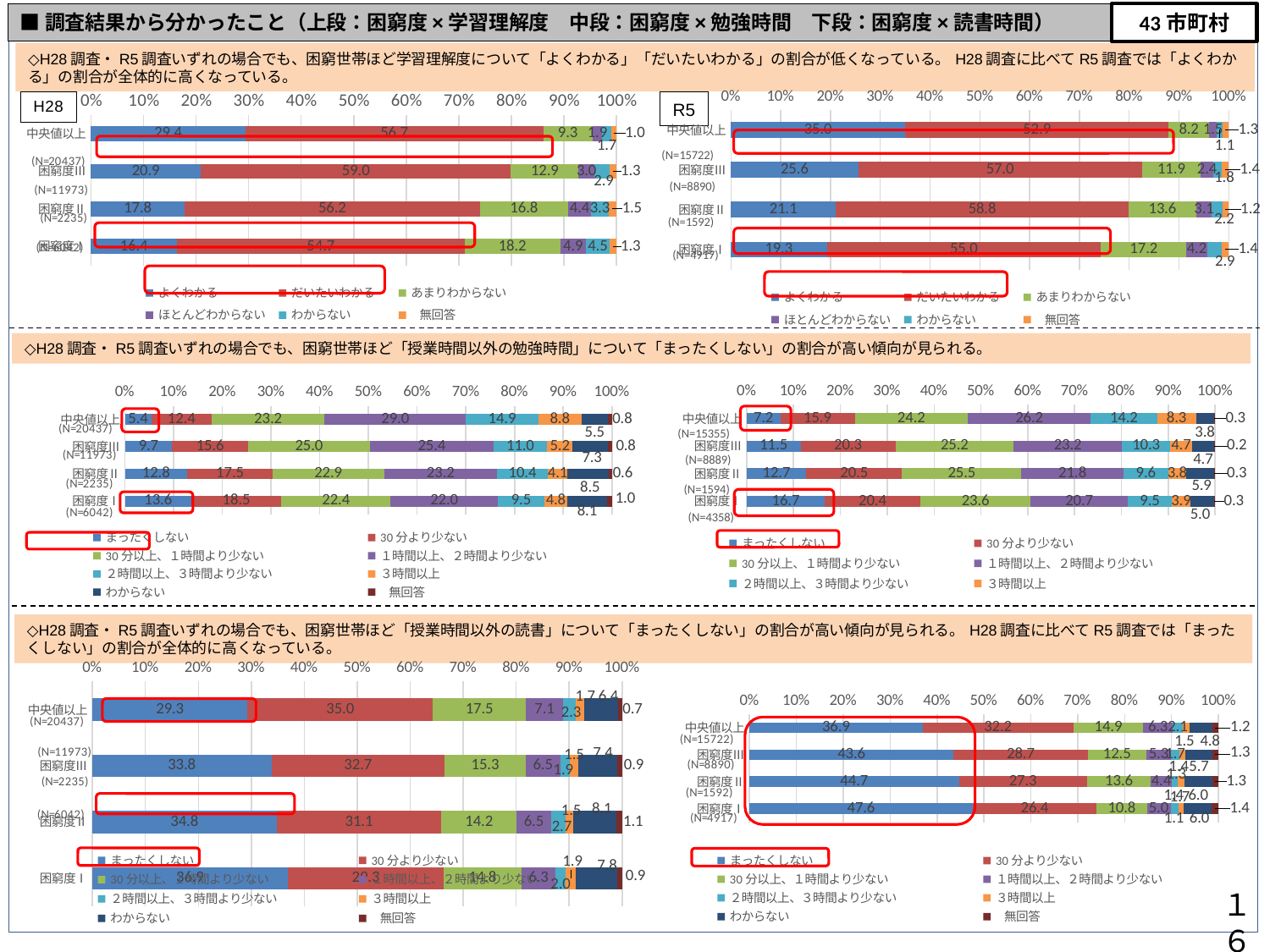

43市町村
■調査結果から分かったこと（上段：困窮度×学習理解度　中段：困窮度×勉強時間　下段：困窮度×読書時間）

◇H28調査・R5調査いずれの場合でも、困窮世帯ほど学習理解度について「よくわかる」「だいたいわかる」の割合が低くなっている。H28調査に比べてR5調査では「よくわかる」の割合が全体的に高くなっている。

### Chart

| Category | よくわかる           | だいたいわかる       | あまりわからない     | ほとんどわからない   | わからない           |   無回答             |
|---|---|---|---|---|---|---|
| 中央値以上 | 35.0 | 52.9 | 8.2 | 1.5 | 1.1 | 1.3 |
| 困窮度Ⅲ | 25.6 | 57.0 | 11.9 | 2.4 | 1.8 | 1.4 |
| 困窮度Ⅱ | 21.1 | 58.8 | 13.6 | 3.1 | 2.2 | 1.2 |
| 困窮度Ⅰ | 19.3 | 55.0 | 17.2 | 4.2 | 2.9 | 1.4 |

### Chart

| Category | よくわかる           | だいたいわかる       | あまりわからない     | ほとんどわからない   | わからない           |   無回答             |
|---|---|---|---|---|---|---|
| 中央値以上 | 29.4 | 56.7 | 9.3 | 1.9 | 1.7 | 1.0 |
| 困窮度Ⅲ | 20.9 | 59.0 | 12.9 | 3.0 | 2.9 | 1.3 |
| 困窮度Ⅱ | 17.8 | 56.2 | 16.8 | 4.4 | 3.3 | 1.5 |
| 困窮度Ⅰ | 16.4 | 54.7 | 18.2 | 4.9 | 4.5 | 1.3 |
R5
(N=15722)
(N=8890)
(N=1592)
(N=4917)
◇H28調査・R5調査いずれの場合でも、困窮世帯ほど「授業時間以外の勉強時間」について「まったくしない」の割合が高い傾向が見られる。

### Chart

| Category | まったくしない       | 30分より少ない       | 30分以上、１時間より少ない               | １時間以上、２時間より少ない             | ２時間以上、３時間より少ない             | ３時間以上           | わからない           |   無回答             |
|---|---|---|---|---|---|---|---|---|
| 中央値以上 | 7.2 | 15.9 | 24.2 | 26.2 | 14.2 | 8.3 | 3.8 | 0.3 |
| 困窮度Ⅲ | 11.5 | 20.3 | 25.2 | 23.2 | 10.3 | 4.7 | 4.7 | 0.2 |
| 困窮度Ⅱ | 12.7 | 20.5 | 25.5 | 21.8 | 9.6 | 3.8 | 5.9 | 0.3 |
| 困窮度Ⅰ | 16.7 | 20.4 | 23.6 | 20.7 | 9.5 | 3.9 | 5.0 | 0.3 |

### Chart

| Category | まったくしない       | 30分より少ない       | 30分以上、１時間より少ない               | １時間以上、２時間より少ない             | ２時間以上、３時間より少ない             | ３時間以上           | わからない           |   無回答             |
|---|---|---|---|---|---|---|---|---|
| 中央値以上 | 5.4 | 12.4 | 23.2 | 29.0 | 14.9 | 8.8 | 5.5 | 0.8 |
| 困窮度Ⅲ | 9.7 | 15.6 | 25.0 | 25.4 | 11.0 | 5.2 | 7.3 | 0.8 |
| 困窮度Ⅱ | 12.8 | 17.5 | 22.9 | 23.2 | 10.4 | 4.1 | 8.5 | 0.6 |
| 困窮度Ⅰ | 13.6 | 18.5 | 22.4 | 22.0 | 9.5 | 4.8 | 8.1 | 1.0 |
(N=15355)
(N=8889)
(N=1594)
(N=4358)
◇H28調査・R5調査いずれの場合でも、困窮世帯ほど「授業時間以外の読書」について「まったくしない」の割合が高い傾向が見られる。H28調査に比べてR5調査では「まったくしない」の割合が全体的に高くなっている。

### Chart

| Category | まったくしない       | 30分より少ない       | 30分以上、１時間より少ない               | １時間以上、２時間より少ない             | ２時間以上、３時間より少ない             | ３時間以上           | わからない           |   無回答             |
|---|---|---|---|---|---|---|---|---|
| 中央値以上 | 29.3 | 35.0 | 17.5 | 7.1 | 2.3 | 1.7 | 6.4 | 0.7 |
| 困窮度Ⅲ | 33.8 | 32.7 | 15.3 | 6.5 | 1.9 | 1.5 | 7.4 | 0.9 |
| 困窮度Ⅱ | 34.8 | 31.1 | 14.2 | 6.5 | 2.7 | 1.5 | 8.1 | 1.1 |
| 困窮度Ⅰ | 36.9 | 29.3 | 14.8 | 6.3 | 2.0 | 1.9 | 7.8 | 0.9 |

### Chart

| Category | まったくしない       | 30分より少ない       | 30分以上、１時間より少ない               | １時間以上、２時間より少ない             | ２時間以上、３時間より少ない             | ３時間以上           | わからない           |   無回答             |
|---|---|---|---|---|---|---|---|---|
| 中央値以上 | 36.9 | 32.2 | 14.9 | 6.3 | 2.1 | 1.5 | 4.9 | 1.2 |
| 困窮度Ⅲ | 43.6 | 28.7 | 12.5 | 5.3 | 1.7 | 1.4 | 5.7 | 1.3 |
| 困窮度Ⅱ | 44.7 | 27.3 | 13.6 | 4.4 | 1.3 | 1.4 | 6.0 | 1.3 |
| 困窮度Ⅰ | 47.6 | 26.4 | 10.8 | 5.0 | 1.7 | 1.1 | 6.0 | 1.4 |

１６